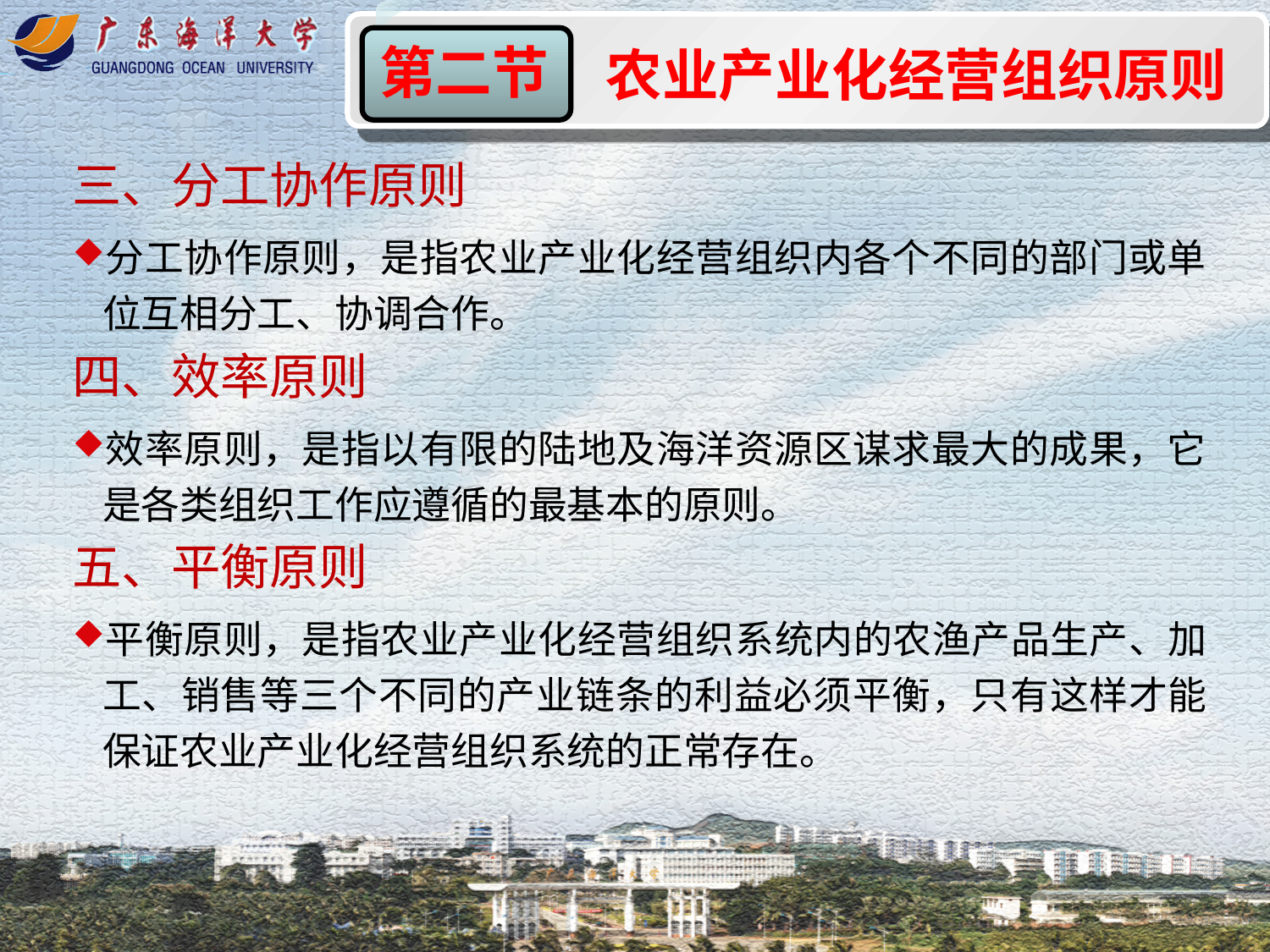

农业产业化经营组织原则

第一节
第二节
三、分工协作原则
分工协作原则，是指农业产业化经营组织内各个不同的部门或单位互相分工、协调合作。
四、效率原则
效率原则，是指以有限的陆地及海洋资源区谋求最大的成果，它是各类组织工作应遵循的最基本的原则。
五、平衡原则
平衡原则，是指农业产业化经营组织系统内的农渔产品生产、加工、销售等三个不同的产业链条的利益必须平衡，只有这样才能保证农业产业化经营组织系统的正常存在。